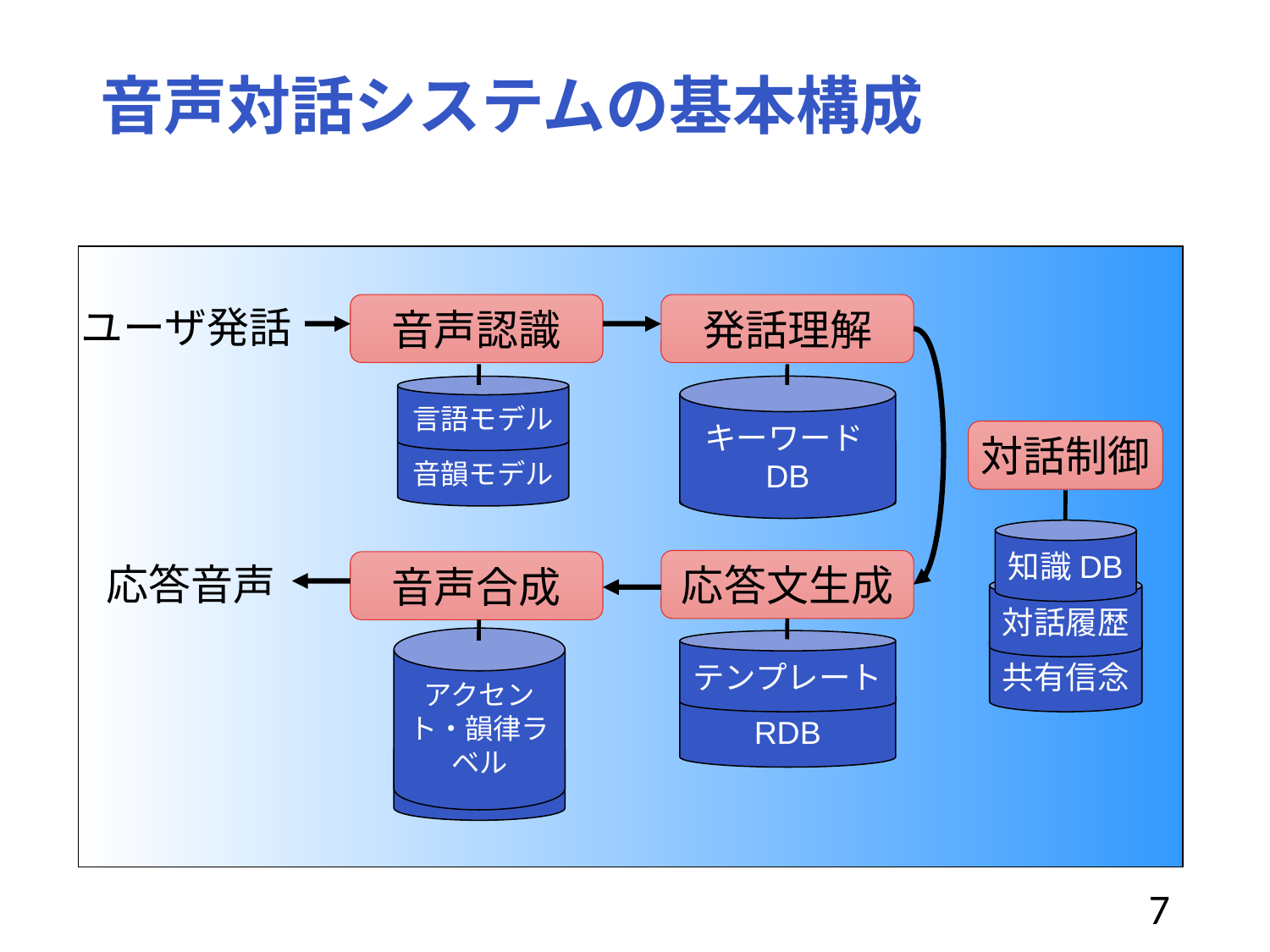

# 音声対話システムの基本構成

ユーザ発話
音声認識
発話理解

言語モデル
キーワードDB
対話制御
音韻モデル
係り受け解析
知識DB
応答文生成
応答音声
音声合成
対話履歴

アクセント・韻律ラベル
テンプレート
共有信念
RDB
音韻モデル
7